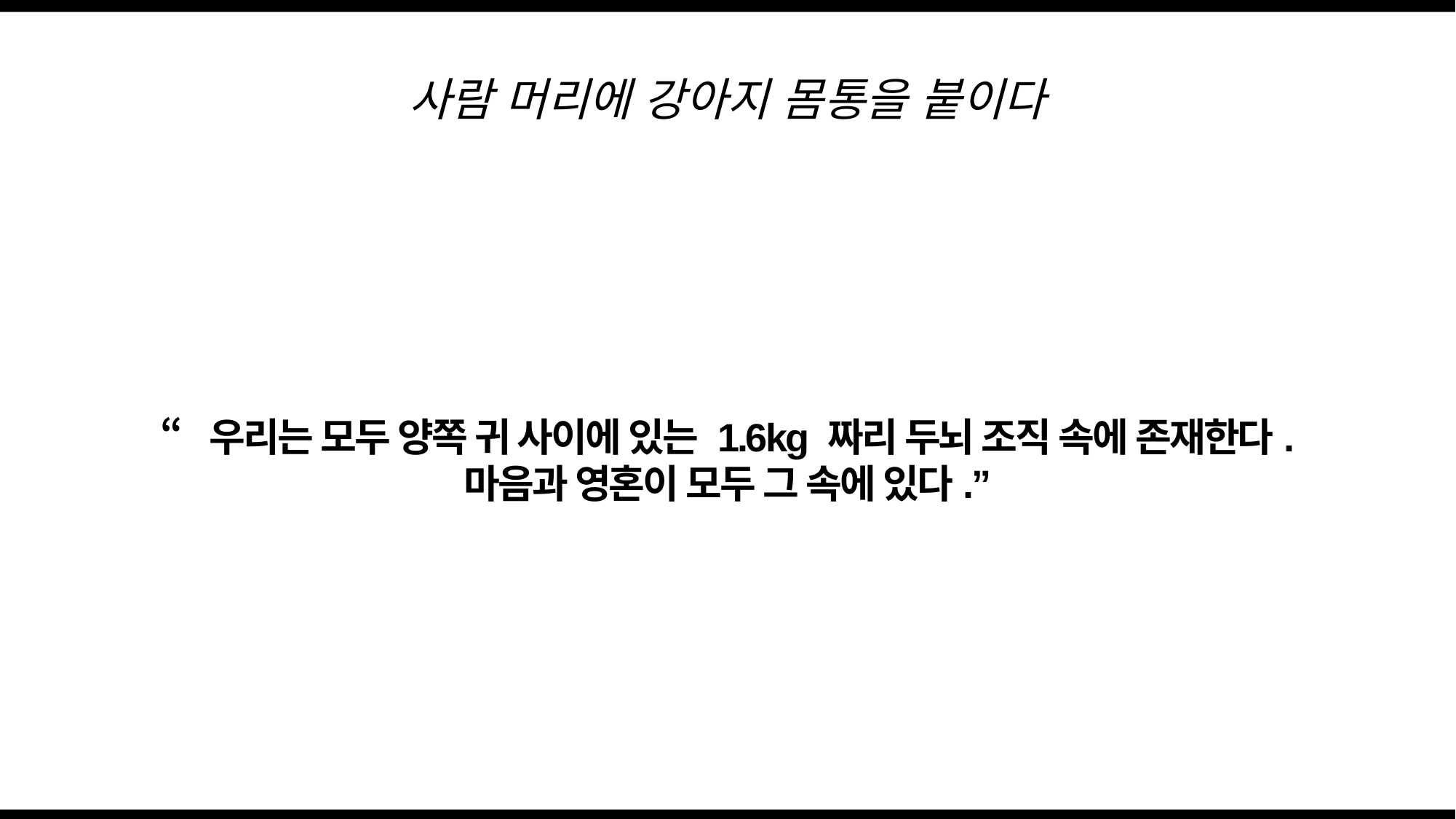

사람 머리에 강아지 몸통을 붙이다
“우리는 모두 양쪽 귀 사이에 있는 1.6kg 짜리 두뇌 조직 속에 존재한다.
마음과 영혼이 모두 그 속에 있다.”